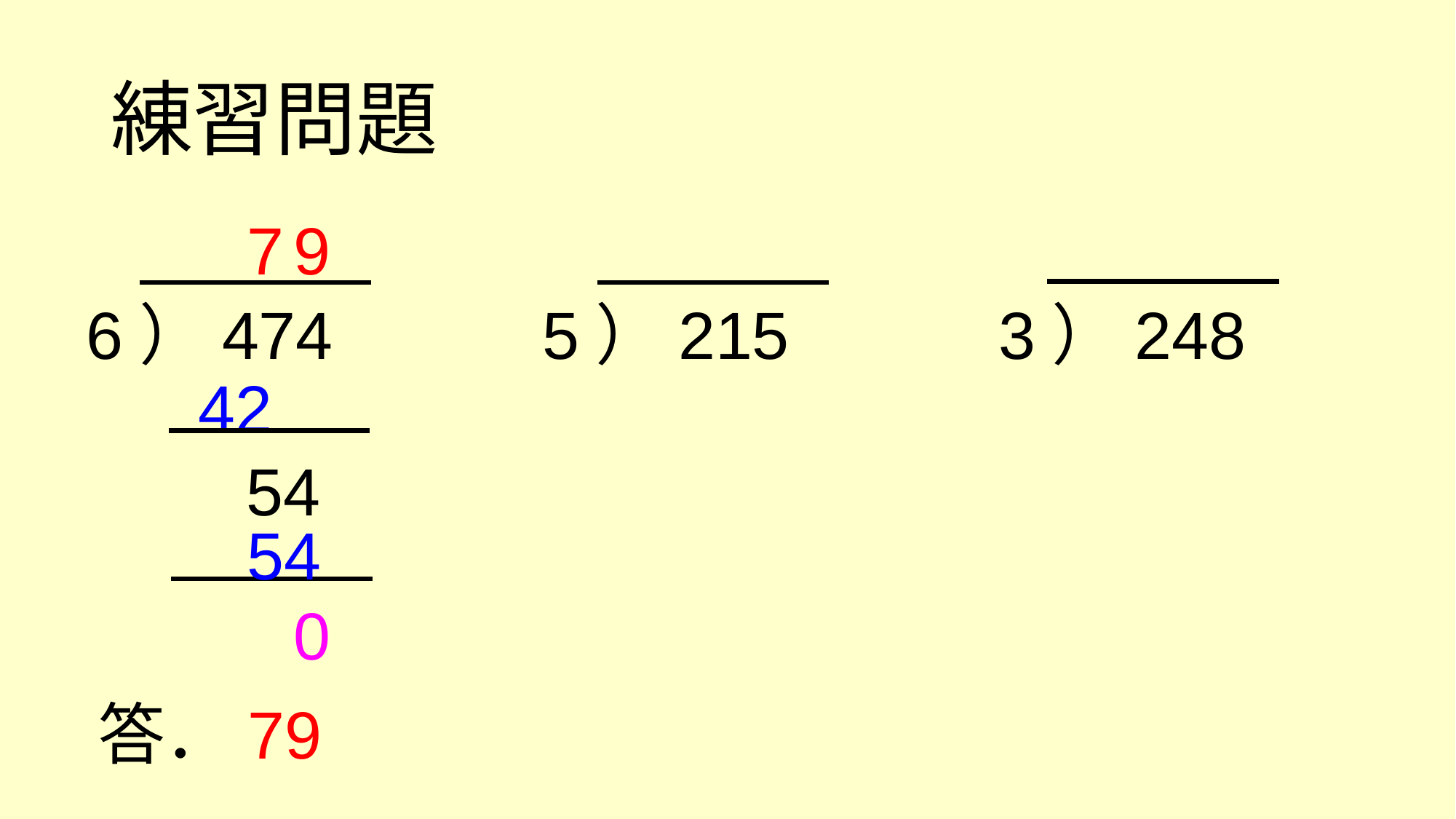

# 練習問題
7
9
6）474
5）215
3）248
42
54
54
0
答．79